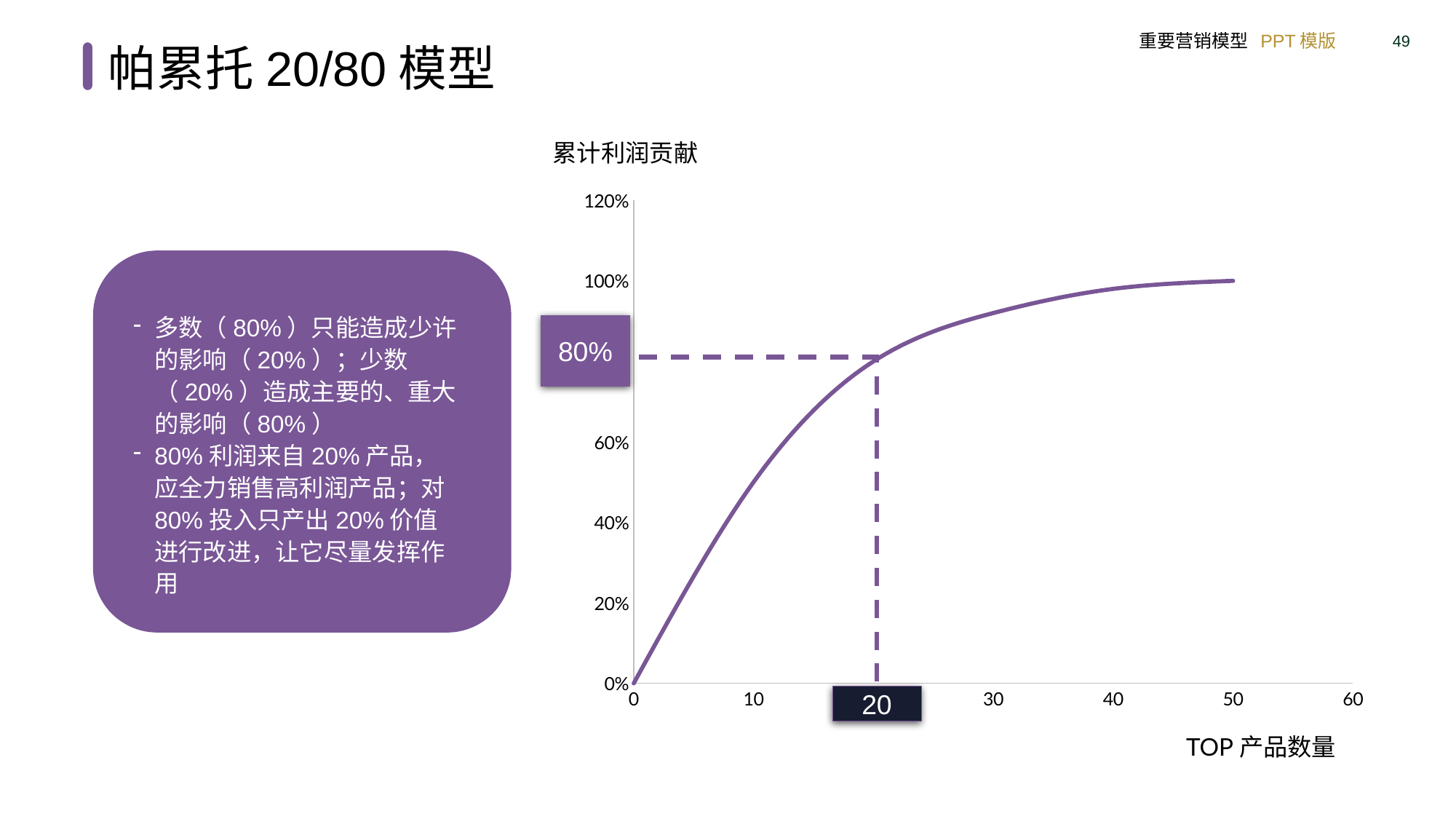

帕累托20/80模型
累计利润贡献

### Chart

| Category | Y 值 |
|---|---|
多数（80%）只能造成少许的影响（20%）；少数（20%）造成主要的、重大的影响（80%）
80%利润来自20%产品，应全力销售高利润产品；对80%投入只产出20%价值进行改进，让它尽量发挥作用
80%
20
TOP产品数量